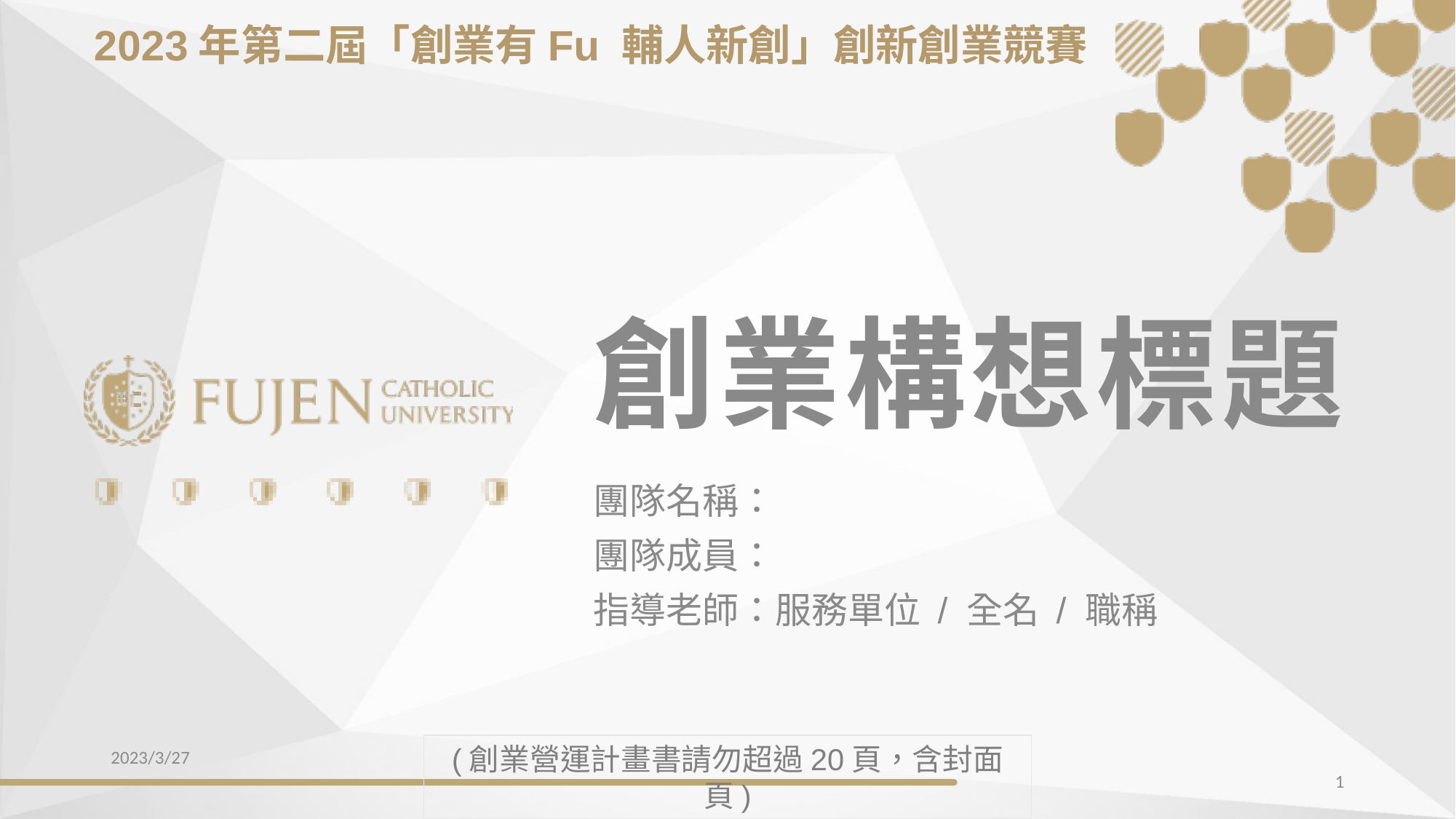

2023年第二屆「創業有Fu 輔人新創」創新創業競賽
創業構想標題
團隊名稱：
團隊成員：
指導老師：服務單位 / 全名 / 職稱
2023/3/27
(創業營運計畫書請勿超過20頁，含封面頁)
1